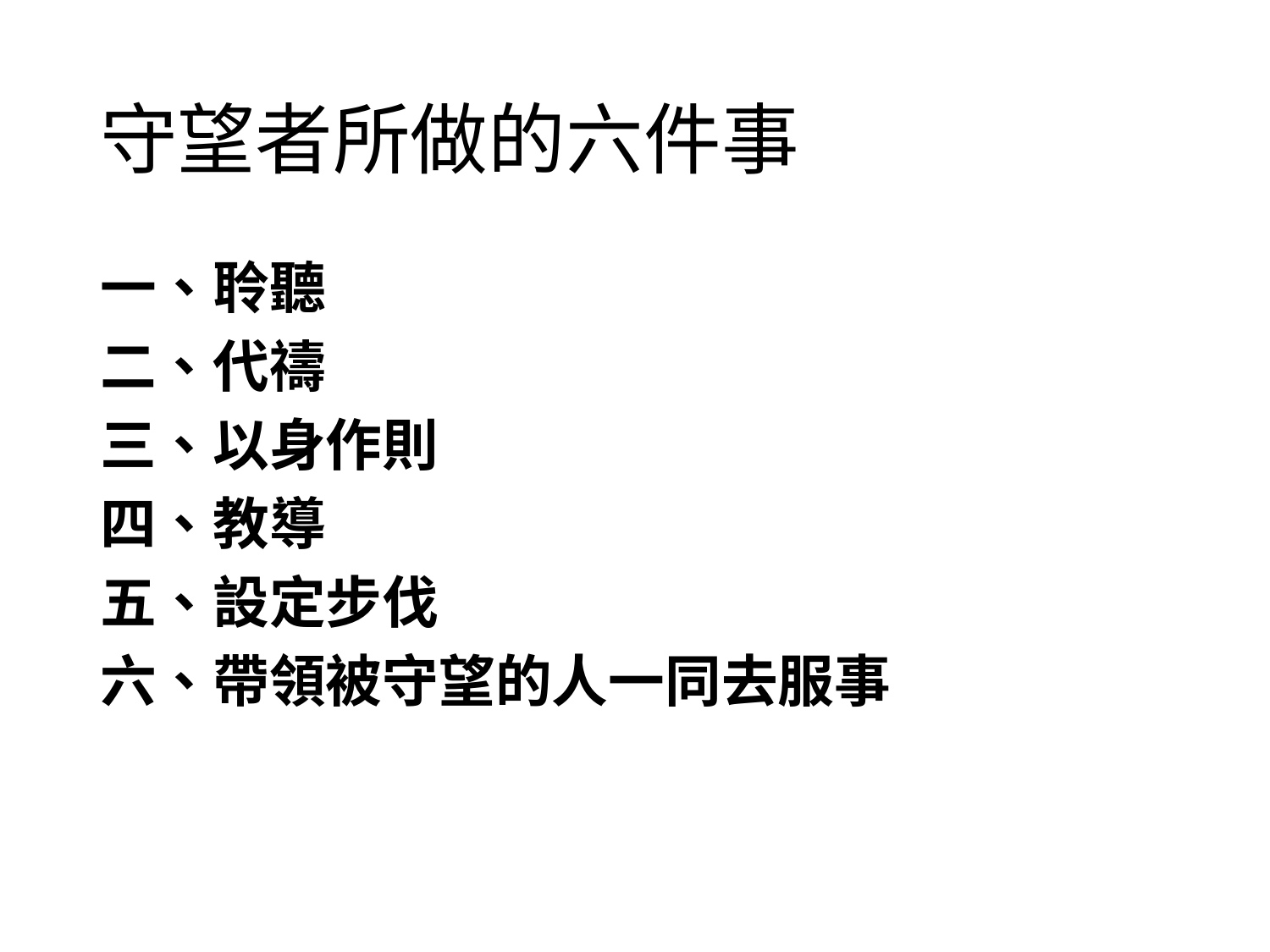

# 守望者所做的六件事
一、聆聽
二、代禱
三、以身作則
四、教導
五、設定步伐
六、帶領被守望的人一同去服事